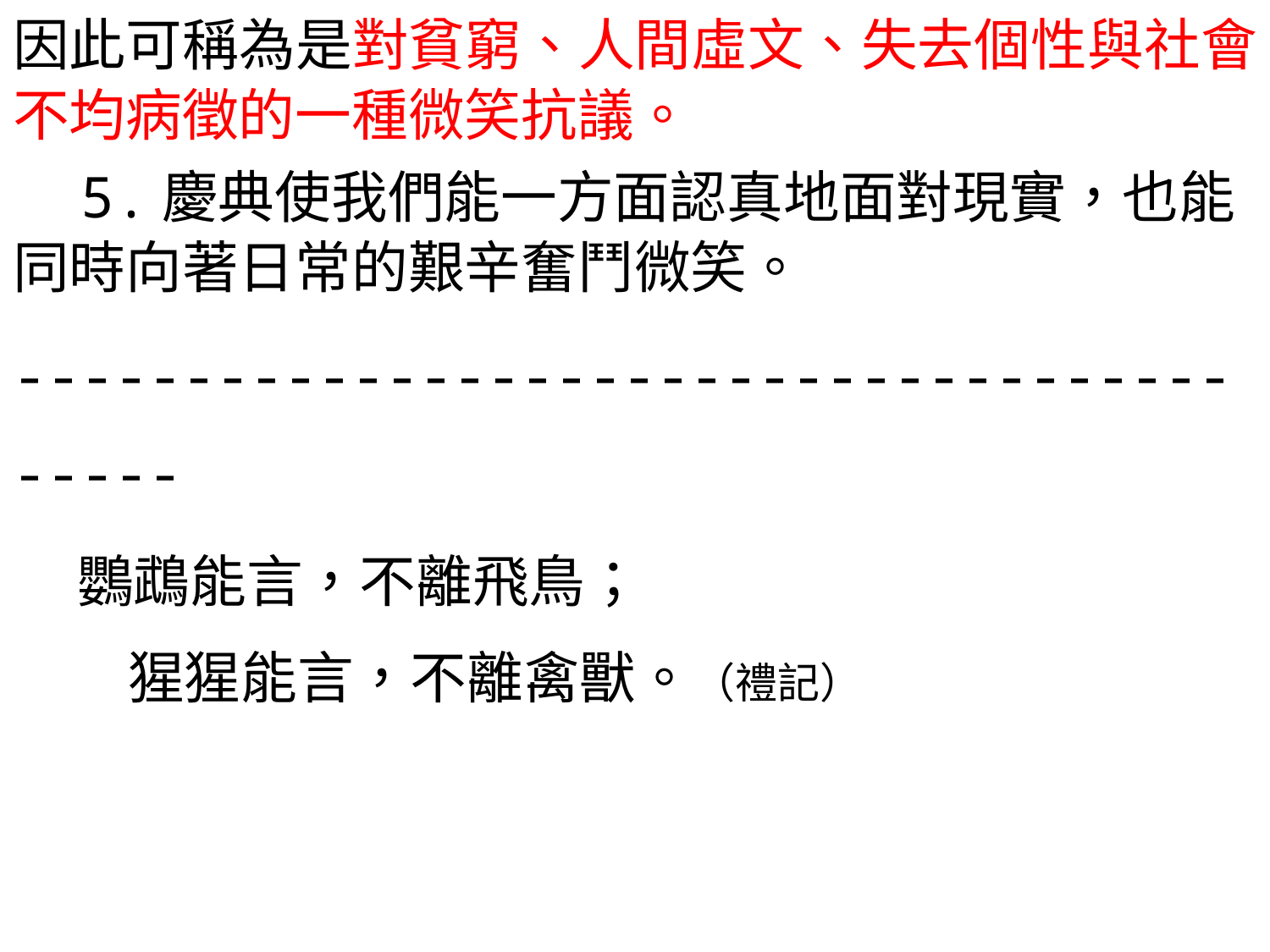

因此可稱為是對貧窮、人間虛文、失去個性與社會不均病徵的一種微笑抗議。
  5.慶典使我們能一方面認真地面對現實，也能同時向著日常的艱辛奮鬥微笑。
-----------------------------------------
    鸚鵡能言，不離飛鳥；
        猩猩能言，不離禽獸。（禮記）